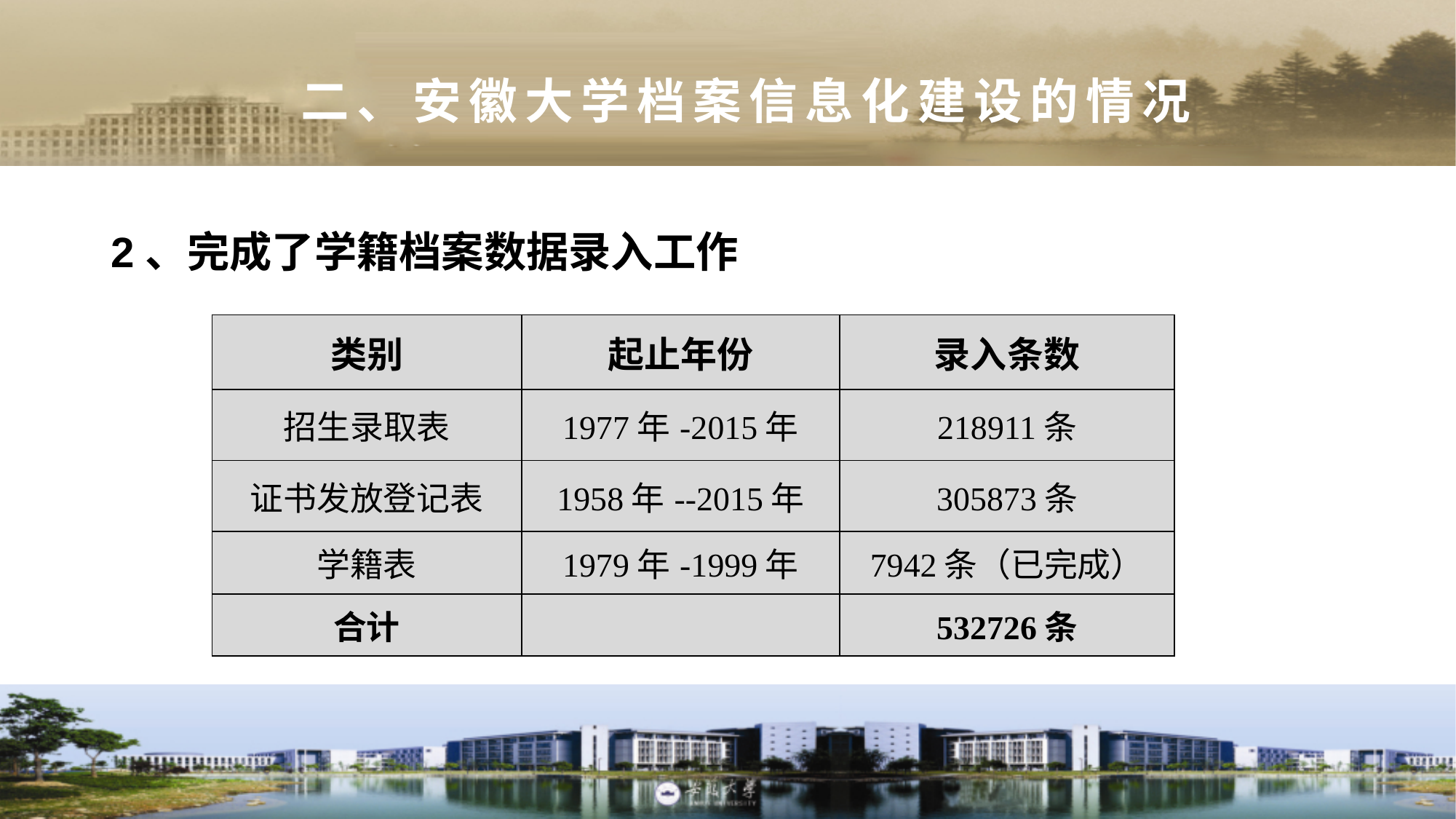

二、安徽大学档案信息化建设的情况
2、完成了学籍档案数据录入工作

| 类别 | 起止年份 | 录入条数 |
| --- | --- | --- |
| 招生录取表 | 1977年-2015年 | 218911条 |
| 证书发放登记表 | 1958年--2015年 | 305873条 |
| 学籍表 | 1979年-1999年 | 7942条（已完成） |
| 合计 |  | 532726条 |